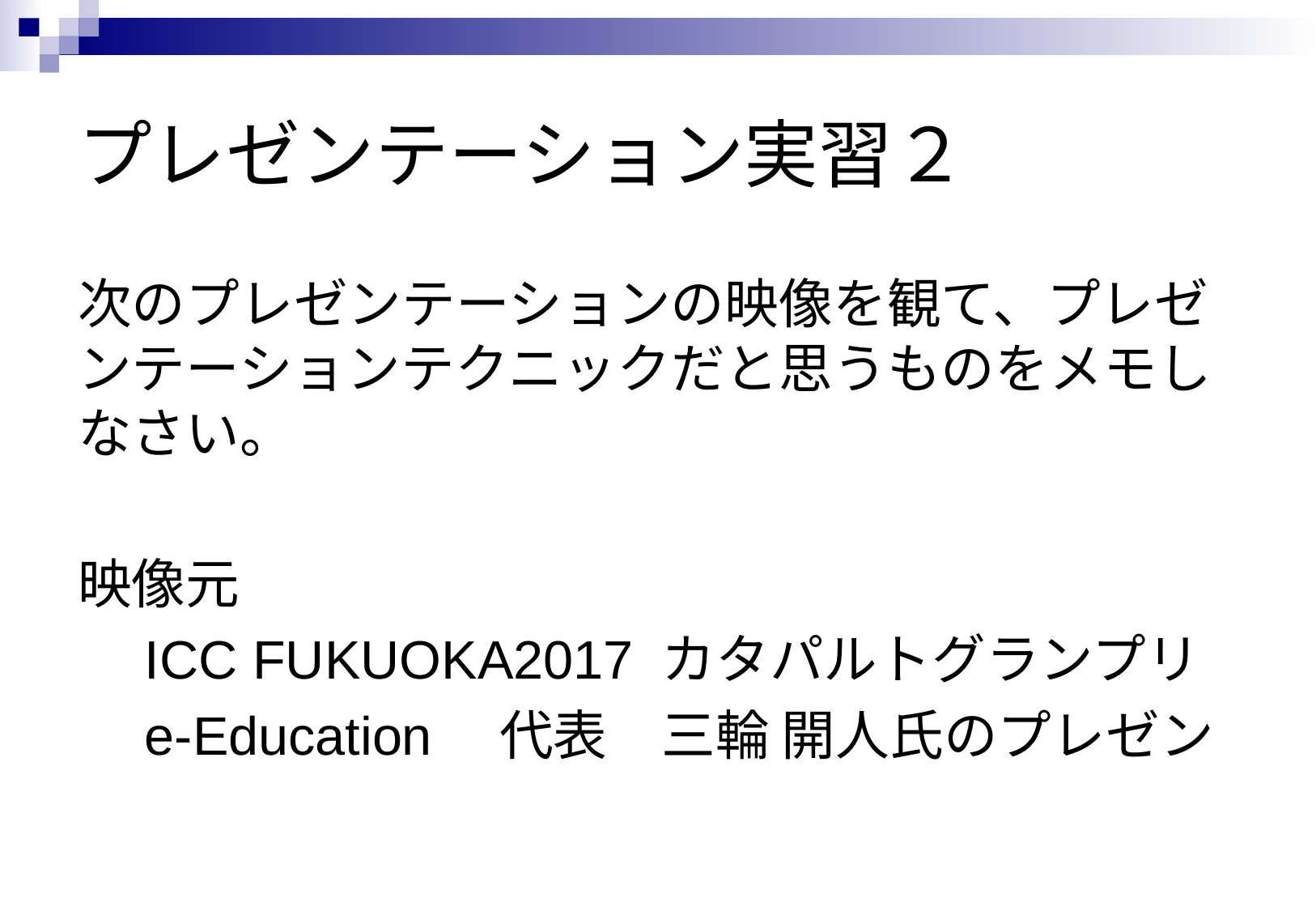

# プレゼンテーション実習２
次のプレゼンテーションの映像を観て、プレゼンテーションテクニックだと思うものをメモしなさい。

映像元
　ICC FUKUOKA2017 カタパルトグランプリ
　e-Education　代表　三輪 開人氏のプレゼン